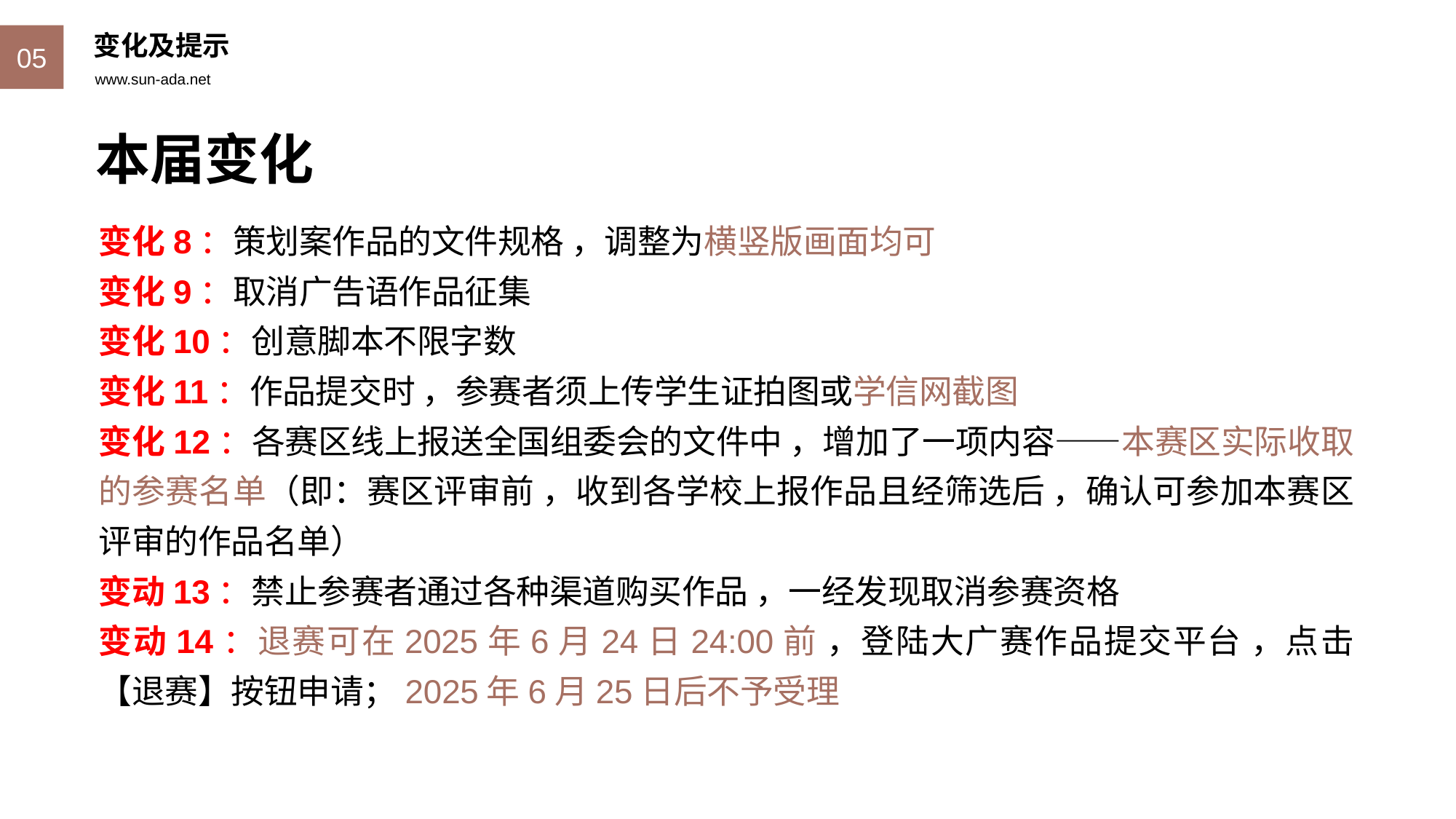

变化及提示
05
本届变化

变化8：策划案作品的文件规格 ，调整为横竖版画面均可
变化9：取消广告语作品征集
变化10：创意脚本不限字数
变化11：作品提交时 ，参赛者须上传学生证拍图或学信网截图
变化12：各赛区线上报送全国组委会的文件中 ，增加了一项内容——本赛区实际收取的参赛名单（即：赛区评审前 ，收到各学校上报作品且经筛选后 ，确认可参加本赛区评审的作品名单）
变动13：禁止参赛者通过各种渠道购买作品 ，一经发现取消参赛资格
变动14：退赛可在2025年6月24日24:00前 ，登陆大广赛作品提交平台 ，点击【退赛】按钮申请；2025年6月25日后不予受理